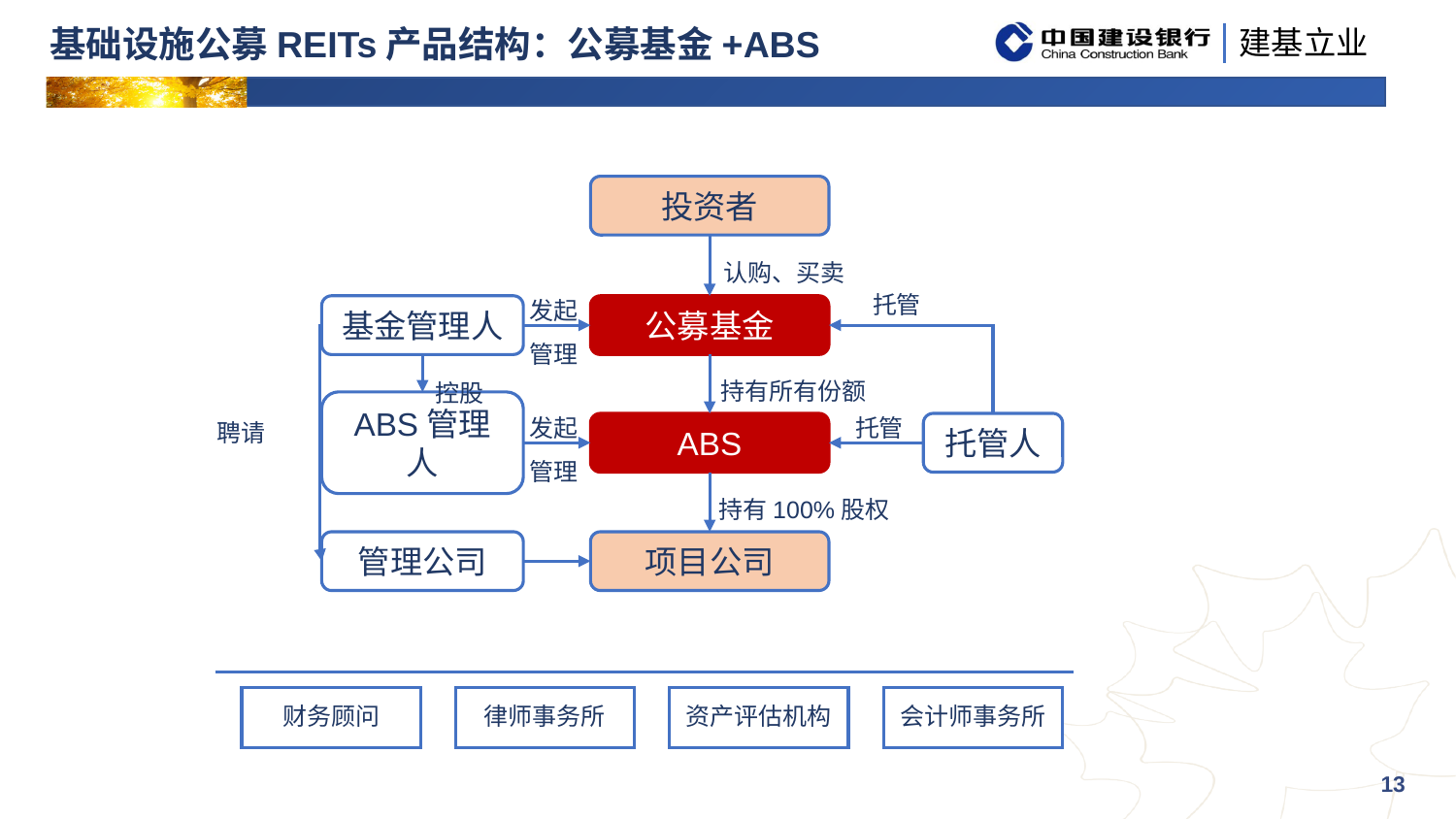

# 基础设施公募REITs产品结构：公募基金+ABS
投资者
认购、买卖
托管
发起
管理
公募基金
基金管理人
持有所有份额
控股
托管
发起
管理
聘请
ABS
托管人
ABS管理人
持有100%股权
管理公司
项目公司
财务顾问
律师事务所
资产评估机构
会计师事务所
13